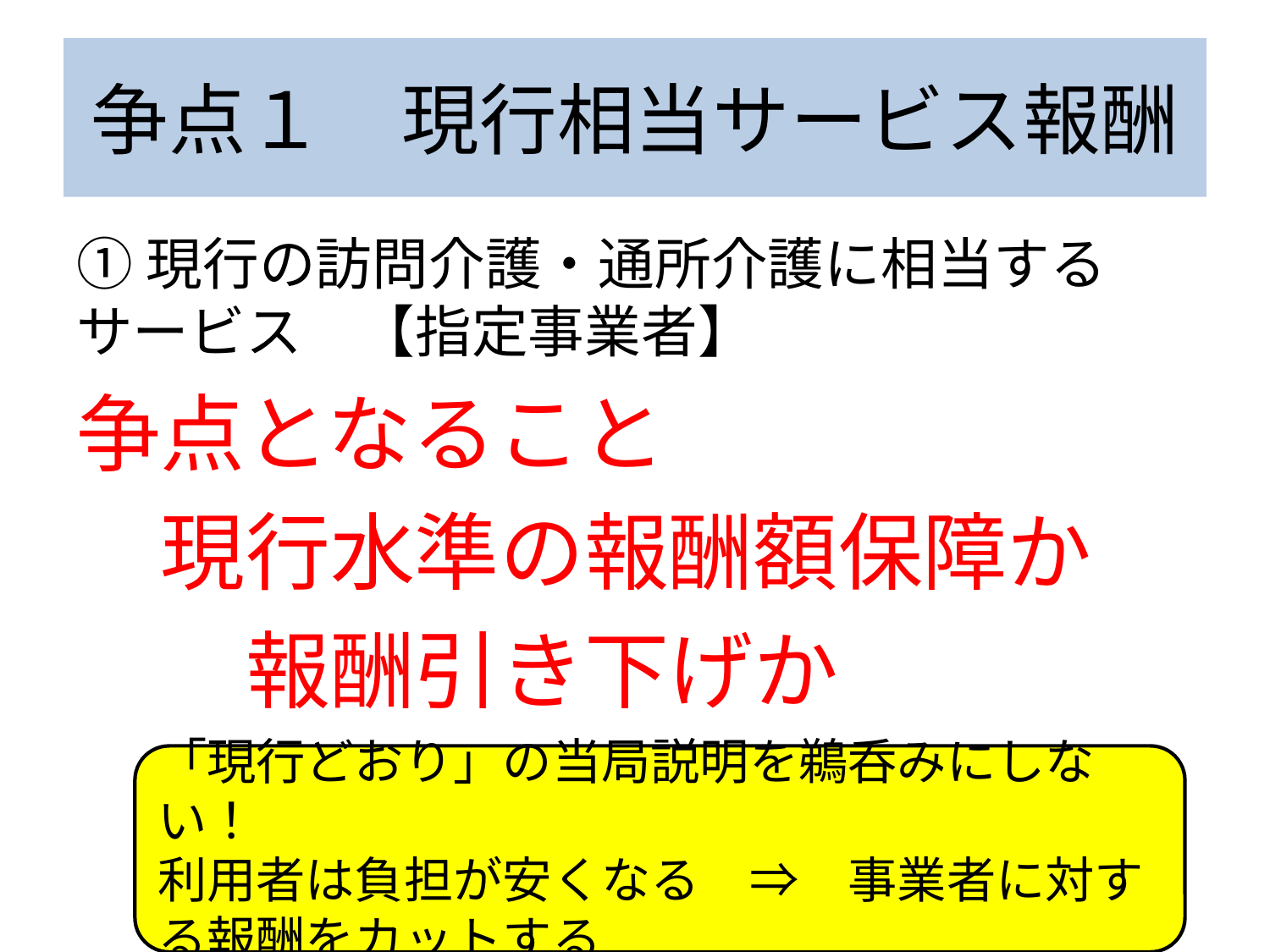

# 争点１　現行相当サービス報酬
①現行の訪問介護・通所介護に相当するサービス　【指定事業者】
争点となること
　現行水準の報酬額保障か
　　報酬引き下げか
「現行どおり」の当局説明を鵜呑みにしない！
利用者は負担が安くなる　⇒　事業者に対する報酬をカットする